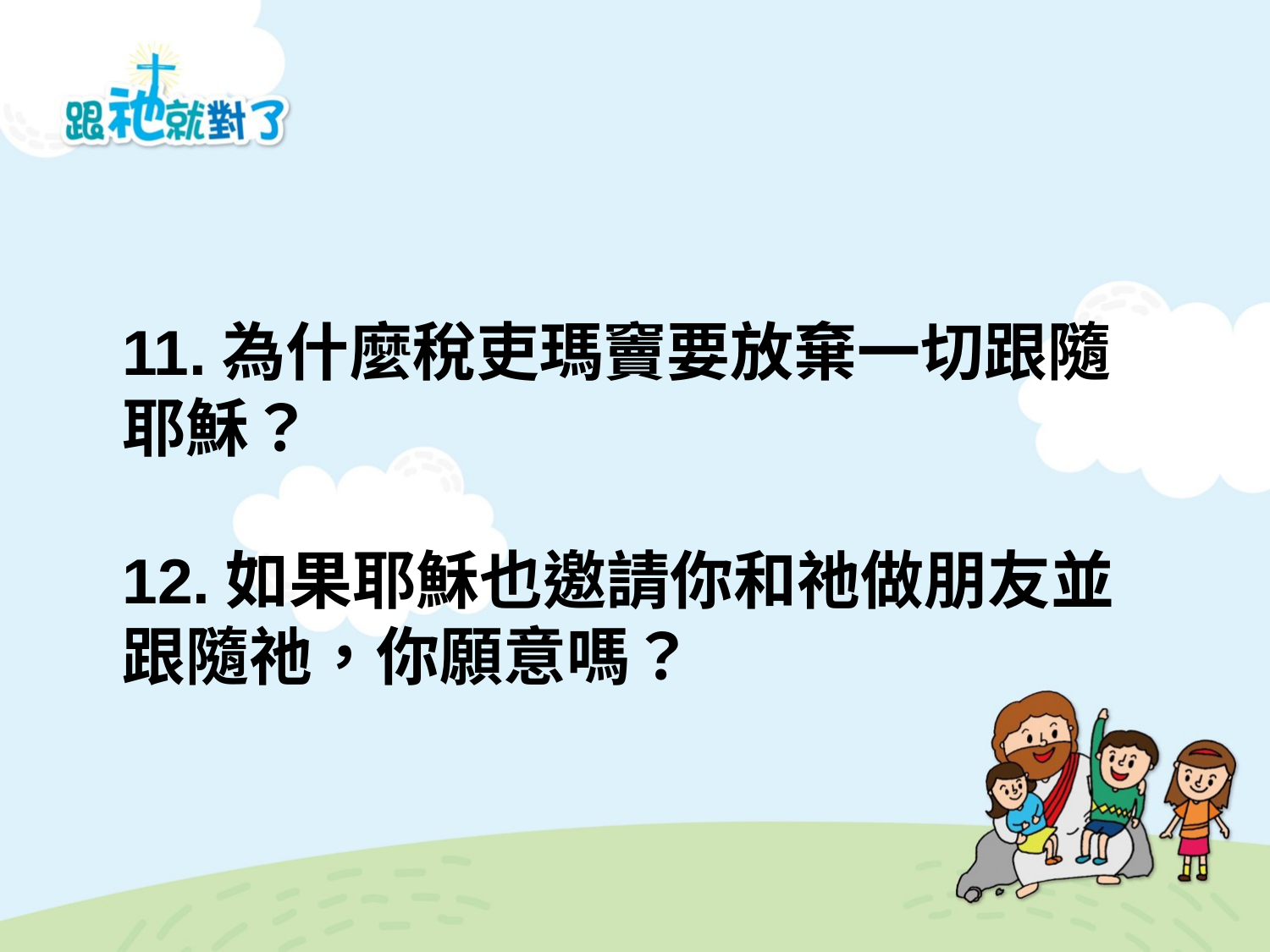

11.為什麼稅吏瑪竇要放棄一切跟隨耶穌？

12.如果耶穌也邀請你和祂做朋友並跟隨祂，你願意嗎？